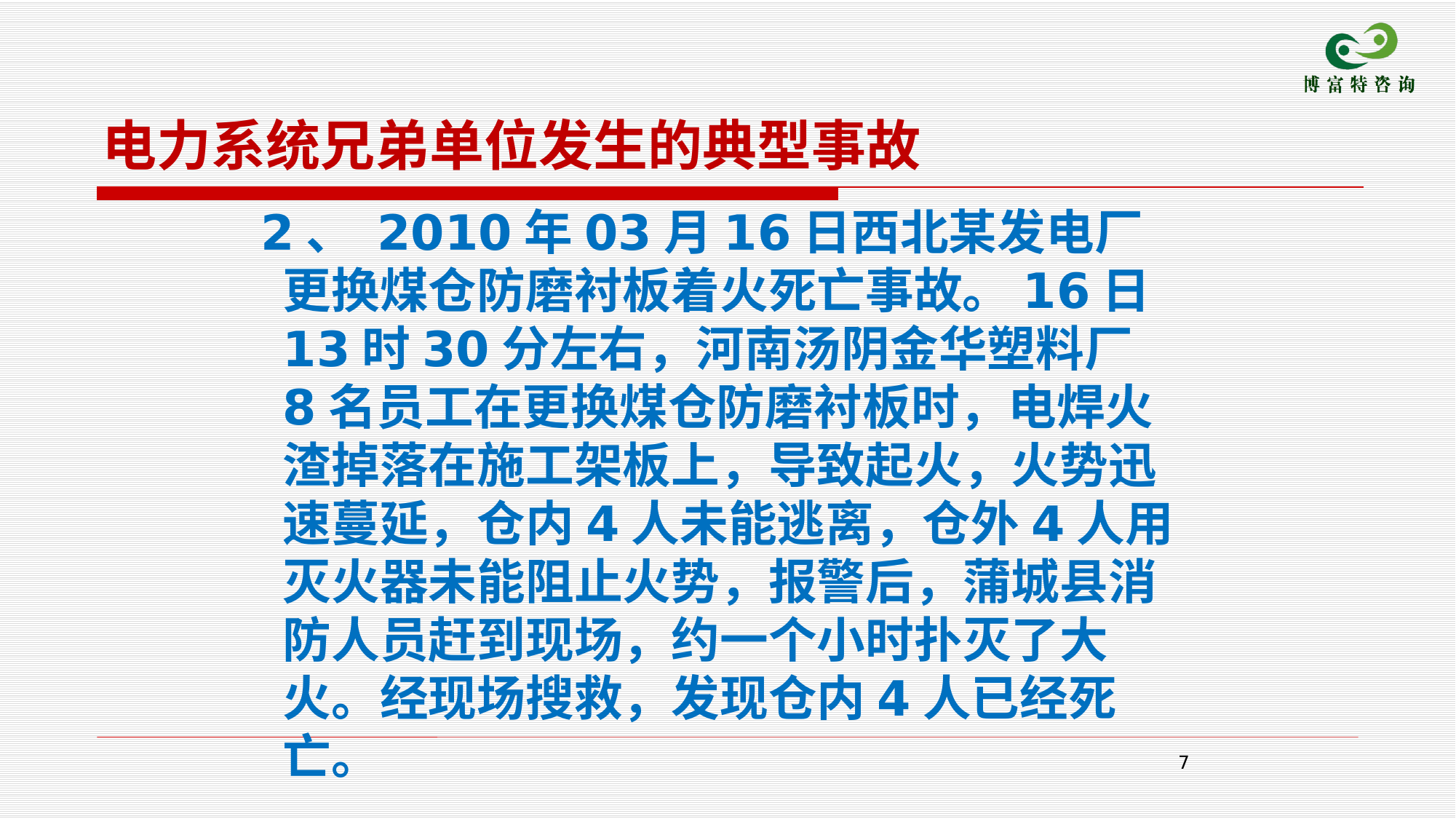

电力系统兄弟单位发生的典型事故
  2、 2010年03月16日西北某发电厂更换煤仓防磨衬板着火死亡事故。16日13时30分左右，河南汤阴金华塑料厂8名员工在更换煤仓防磨衬板时，电焊火渣掉落在施工架板上，导致起火，火势迅速蔓延，仓内4人未能逃离，仓外4人用灭火器未能阻止火势，报警后，蒲城县消防人员赶到现场，约一个小时扑灭了大火。经现场搜救，发现仓内4人已经死亡。

7